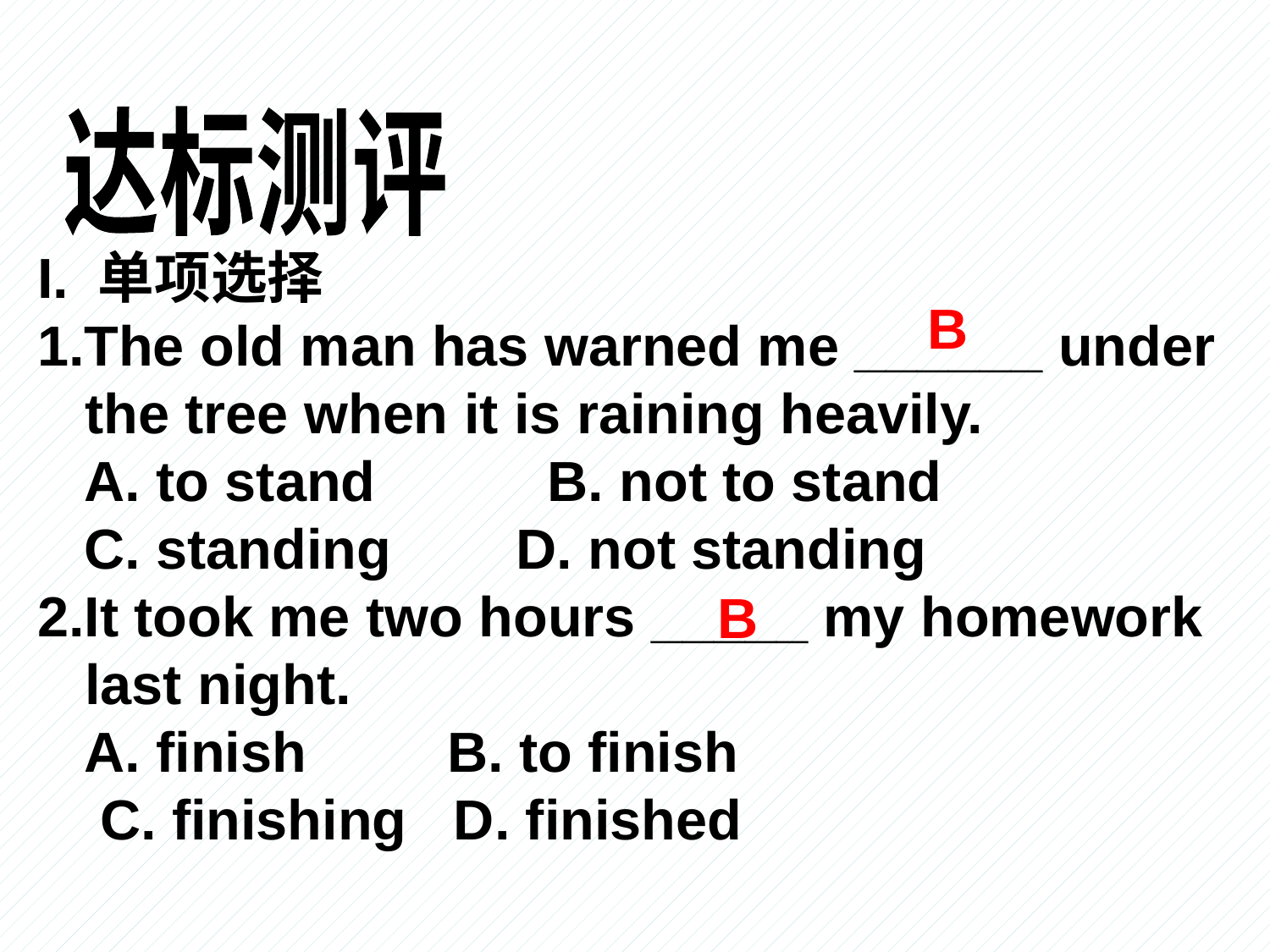

达标测评
I. 单项选择
1.The old man has warned me ______ under the tree when it is raining heavily.
   A. to stand           B. not to stand
   C. standing        D. not standing
2.It took me two hours _____ my homework last night.
   A. finish         B. to finish
    C. finishing   D. finished
B
B